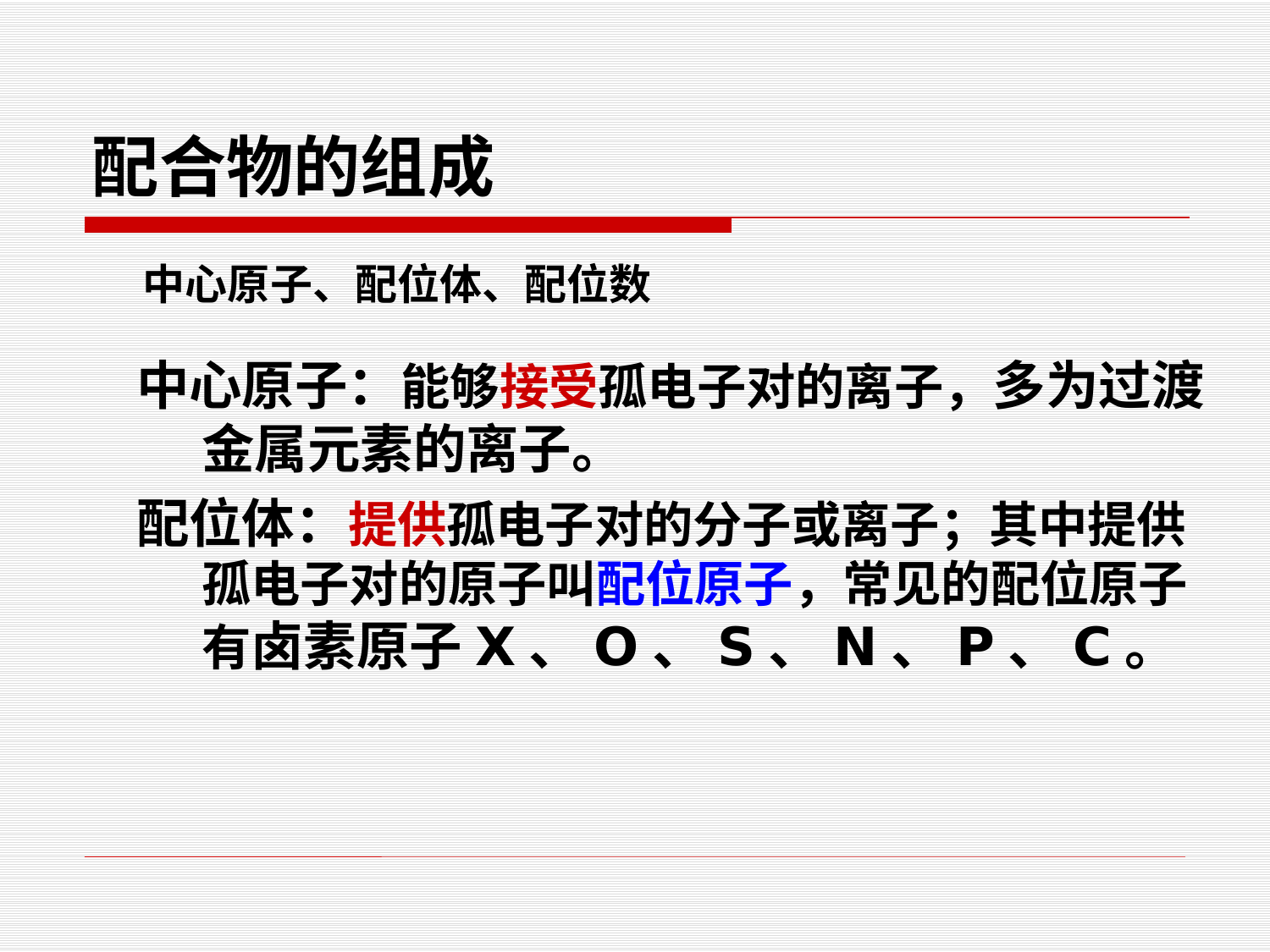

# 配合物的组成
中心原子、配位体、配位数
中心原子：能够接受孤电子对的离子，多为过渡金属元素的离子。
配位体：提供孤电子对的分子或离子；其中提供孤电子对的原子叫配位原子，常见的配位原子有卤素原子X、O、S、N、P、C。